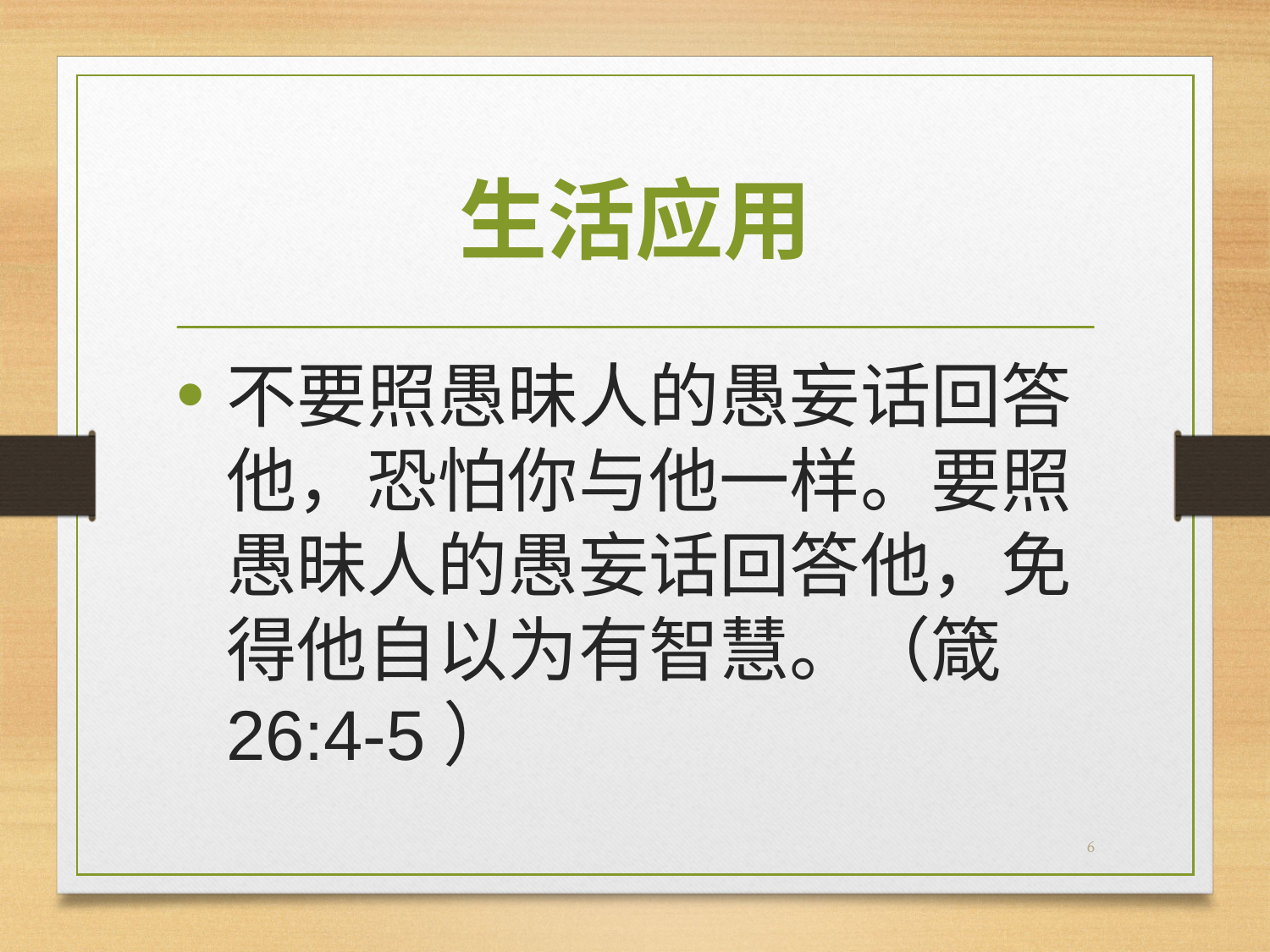

# 生活应用
不要照愚昧人的愚妄话回答他，恐怕你与他一样。要照愚昧人的愚妄话回答他，免得他自以为有智慧。（箴26:4-5）
6